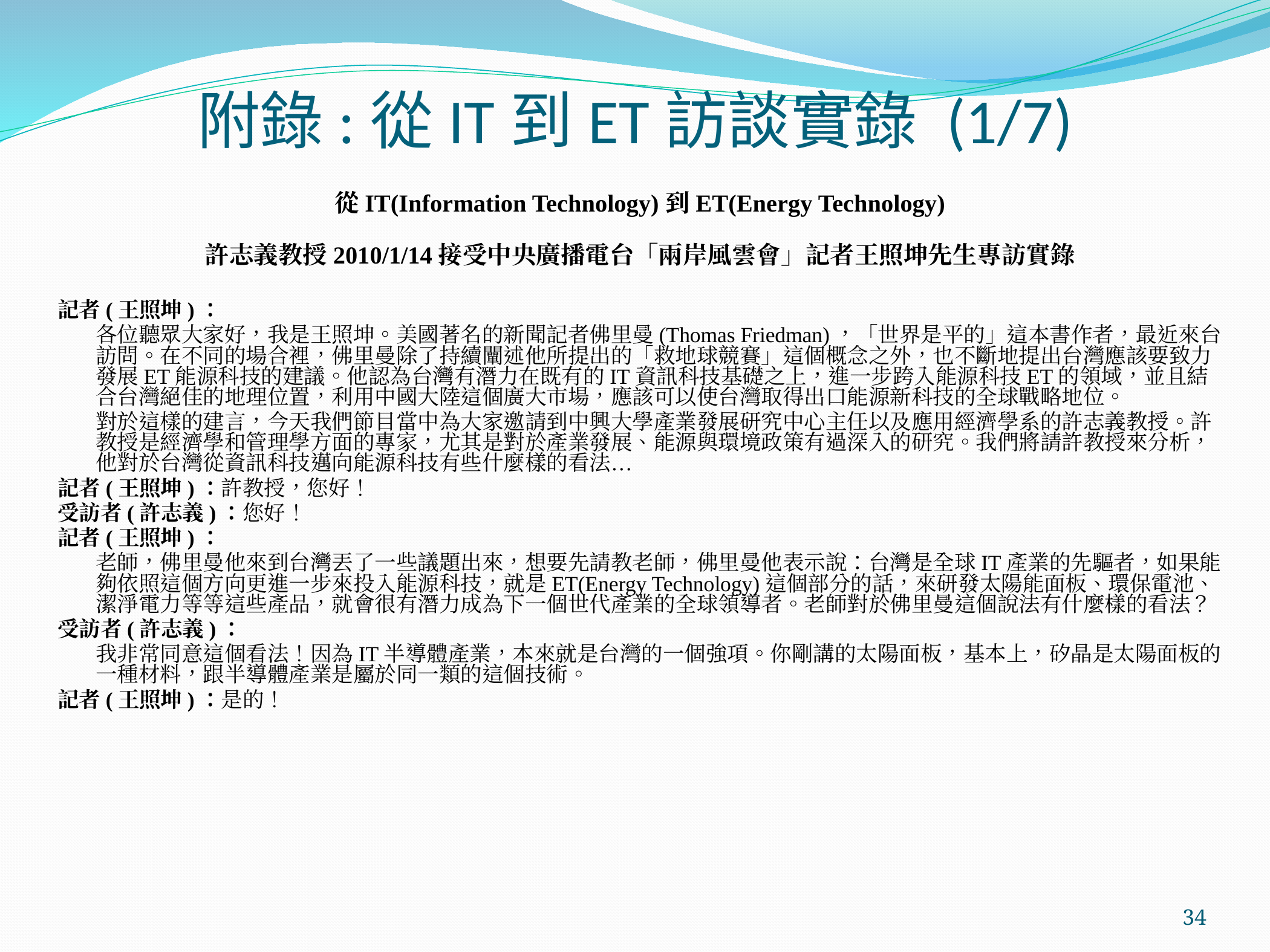

# 附錄:從IT到ET訪談實錄 (1/7)

從IT(Information Technology)到ET(Energy Technology)
許志義教授2010/1/14接受中央廣播電台「兩岸風雲會」記者王照坤先生專訪實錄

記者(王照坤)：
	各位聽眾大家好，我是王照坤。美國著名的新聞記者佛里曼(Thomas Friedman)，「世界是平的」這本書作者，最近來台訪問。在不同的場合裡，佛里曼除了持續闡述他所提出的「救地球競賽」這個概念之外，也不斷地提出台灣應該要致力發展ET能源科技的建議。他認為台灣有潛力在既有的IT資訊科技基礎之上，進一步跨入能源科技ET的領域，並且結合台灣絕佳的地理位置，利用中國大陸這個廣大市場，應該可以使台灣取得出口能源新科技的全球戰略地位。
	對於這樣的建言，今天我們節目當中為大家邀請到中興大學產業發展研究中心主任以及應用經濟學系的許志義教授。許教授是經濟學和管理學方面的專家，尤其是對於產業發展、能源與環境政策有過深入的研究。我們將請許教授來分析，他對於台灣從資訊科技邁向能源科技有些什麼樣的看法…
記者(王照坤)：許教授，您好！
受訪者(許志義)：您好！
記者(王照坤)：
	老師，佛里曼他來到台灣丟了一些議題出來，想要先請教老師，佛里曼他表示說：台灣是全球IT產業的先驅者，如果能夠依照這個方向更進一步來投入能源科技，就是ET(Energy Technology)這個部分的話，來研發太陽能面板、環保電池、潔淨電力等等這些產品，就會很有潛力成為下一個世代產業的全球領導者。老師對於佛里曼這個說法有什麼樣的看法？
受訪者(許志義)：
	我非常同意這個看法！因為IT半導體產業，本來就是台灣的一個強項。你剛講的太陽面板，基本上，矽晶是太陽面板的一種材料，跟半導體產業是屬於同一類的這個技術。
記者(王照坤)：是的！

34